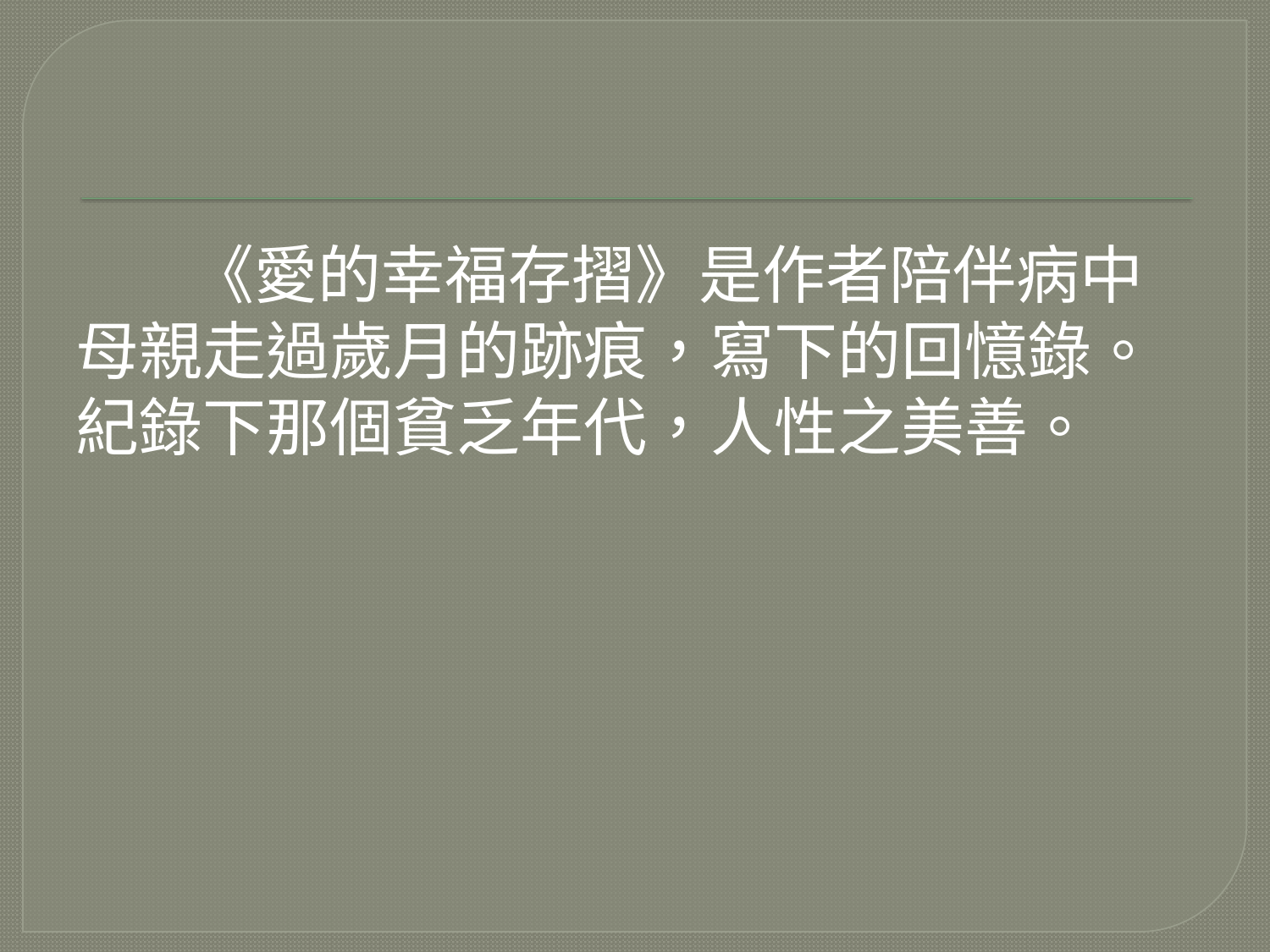

#
        《愛的幸福存摺》是作者陪伴病中母親走過歲月的跡痕，寫下的回憶錄。紀錄下那個貧乏年代，人性之美善。